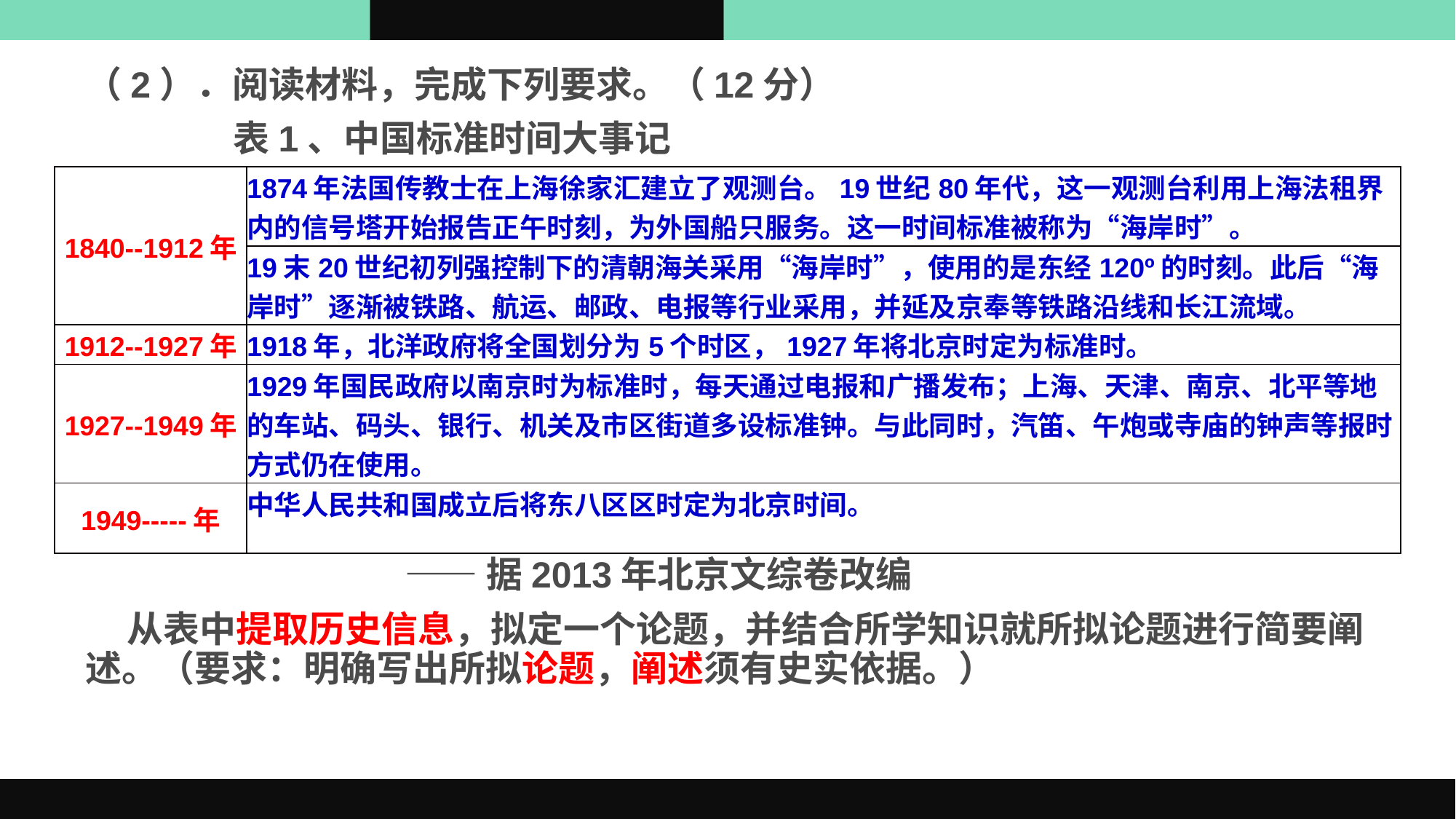

（2）．阅读材料，完成下列要求。（12分）
                 表1、中国标准时间大事记

                                       ——据2013年北京文综卷改编
    从表中提取历史信息，拟定一个论题，并结合所学知识就所拟论题进行简要阐述。（要求：明确写出所拟论题，阐述须有史实依据。）

| 1840--1912年 | 1874年法国传教士在上海徐家汇建立了观测台。19世纪80年代，这一观测台利用上海法租界内的信号塔开始报告正午时刻，为外国船只服务。这一时间标准被称为“海岸时”。 |
| --- | --- |
|  | 19末20世纪初列强控制下的清朝海关采用“海岸时”，使用的是东经120º的时刻。此后“海岸时”逐渐被铁路、航运、邮政、电报等行业采用，并延及京奉等铁路沿线和长江流域。 |
| 1912--1927年 | 1918年，北洋政府将全国划分为5个时区，1927年将北京时定为标准时。 |
| 1927--1949年 | 1929年国民政府以南京时为标准时，每天通过电报和广播发布；上海、天津、南京、北平等地的车站、码头、银行、机关及市区街道多设标准钟。与此同时，汽笛、午炮或寺庙的钟声等报时方式仍在使用。 |
| 1949-----年 | 中华人民共和国成立后将东八区区时定为北京时间。 |